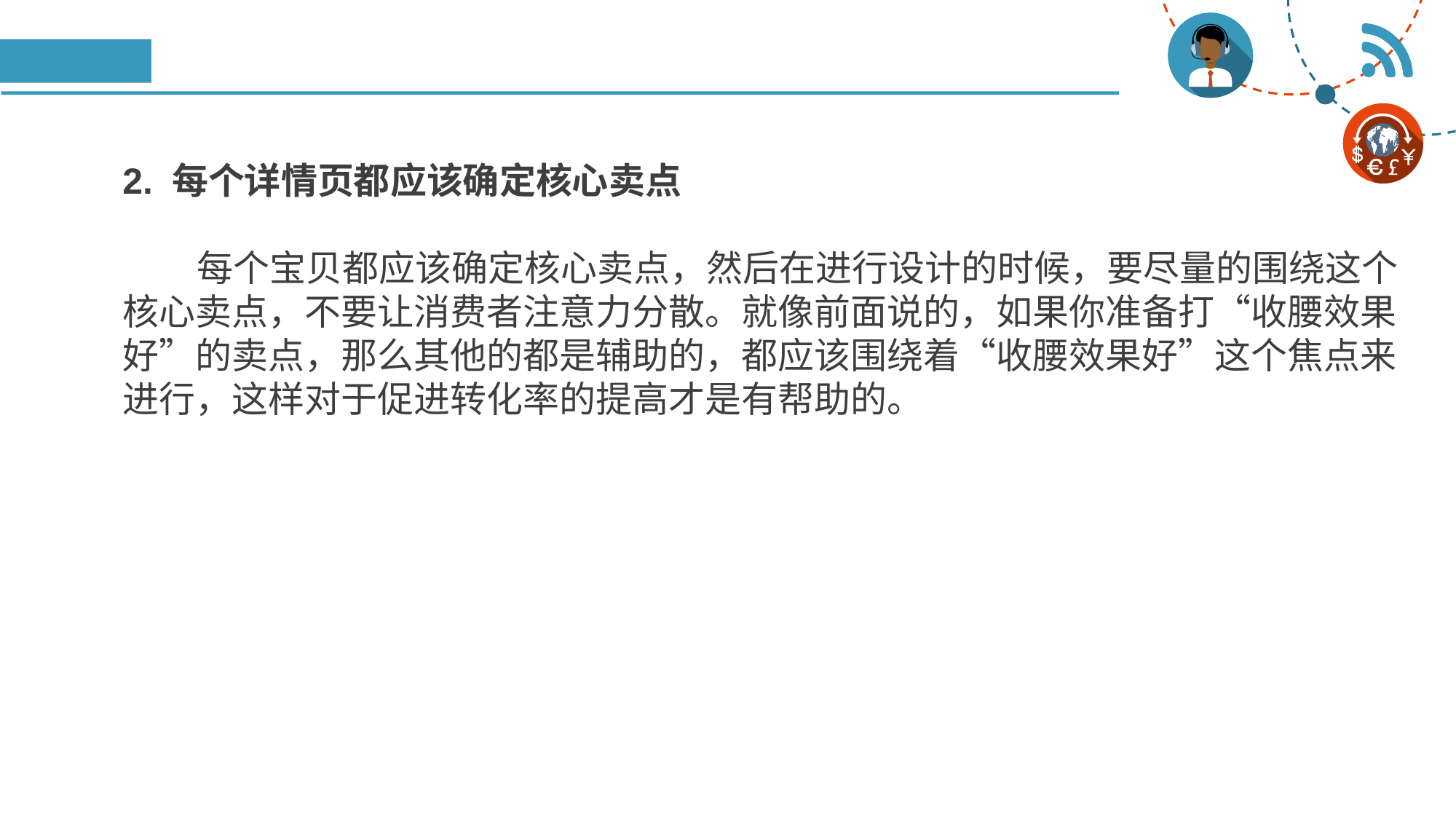

#
2. 每个详情页都应该确定核心卖点

        每个宝贝都应该确定核心卖点，然后在进行设计的时候，要尽量的围绕这个核心卖点，不要让消费者注意力分散。就像前面说的，如果你准备打“收腰效果好”的卖点，那么其他的都是辅助的，都应该围绕着“收腰效果好”这个焦点来进行，这样对于促进转化率的提高才是有帮助的。